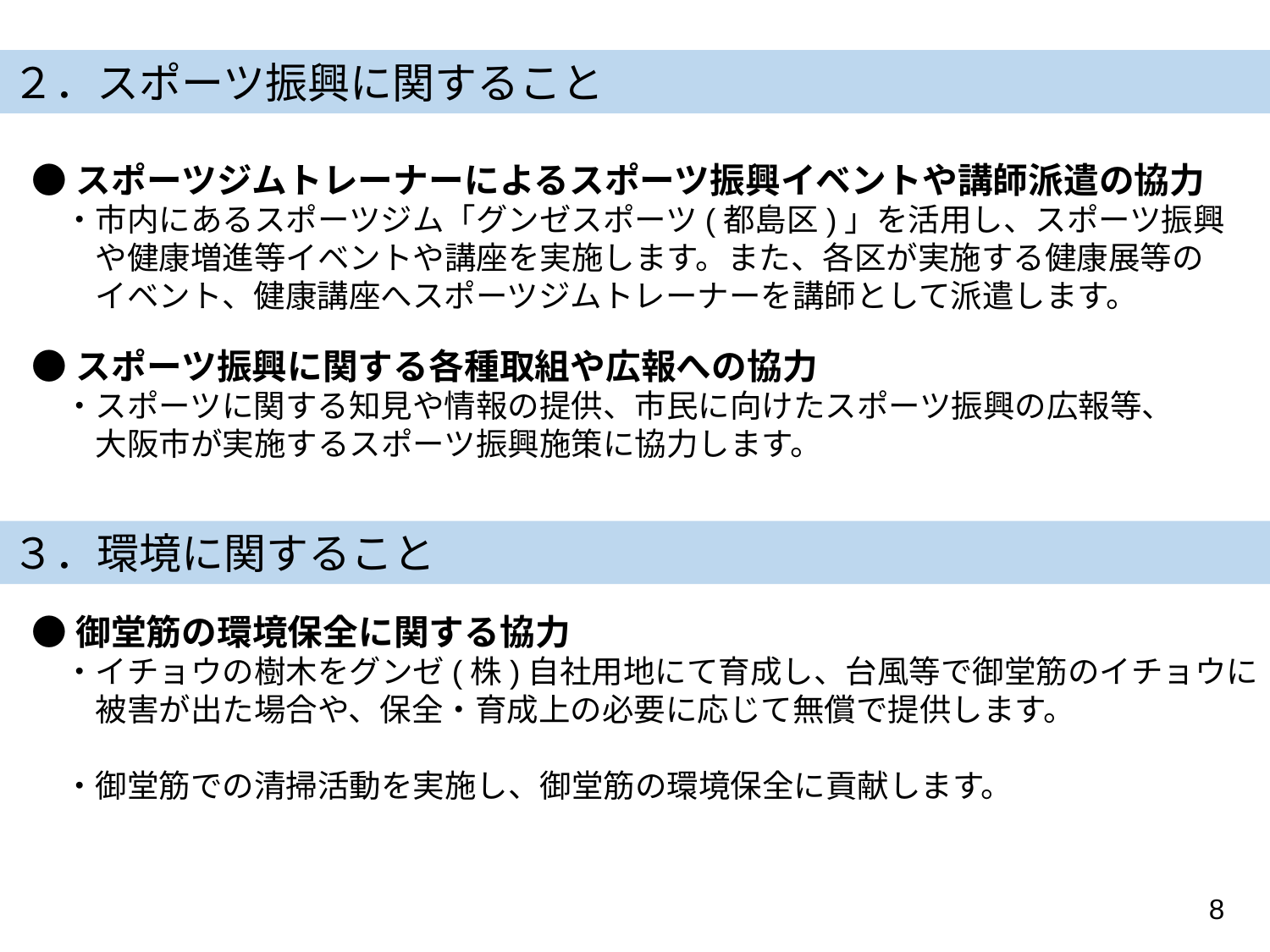

２．スポーツ振興に関すること
●スポーツジムトレーナーによるスポーツ振興イベントや講師派遣の協力
　・市内にあるスポーツジム「グンゼスポーツ(都島区)」を活用し、スポーツ振興
　　や健康増進等イベントや講座を実施します。また、各区が実施する健康展等の
　　イベント、健康講座へスポーツジムトレーナーを講師として派遣します。

●スポーツ振興に関する各種取組や広報への協力
　・スポーツに関する知見や情報の提供、市民に向けたスポーツ振興の広報等、
　　大阪市が実施するスポーツ振興施策に協力します。
３．環境に関すること
●御堂筋の環境保全に関する協力
　・イチョウの樹木をグンゼ(株)自社用地にて育成し、台風等で御堂筋のイチョウに
　　被害が出た場合や、保全・育成上の必要に応じて無償で提供します。

　・御堂筋での清掃活動を実施し、御堂筋の環境保全に貢献します。
8